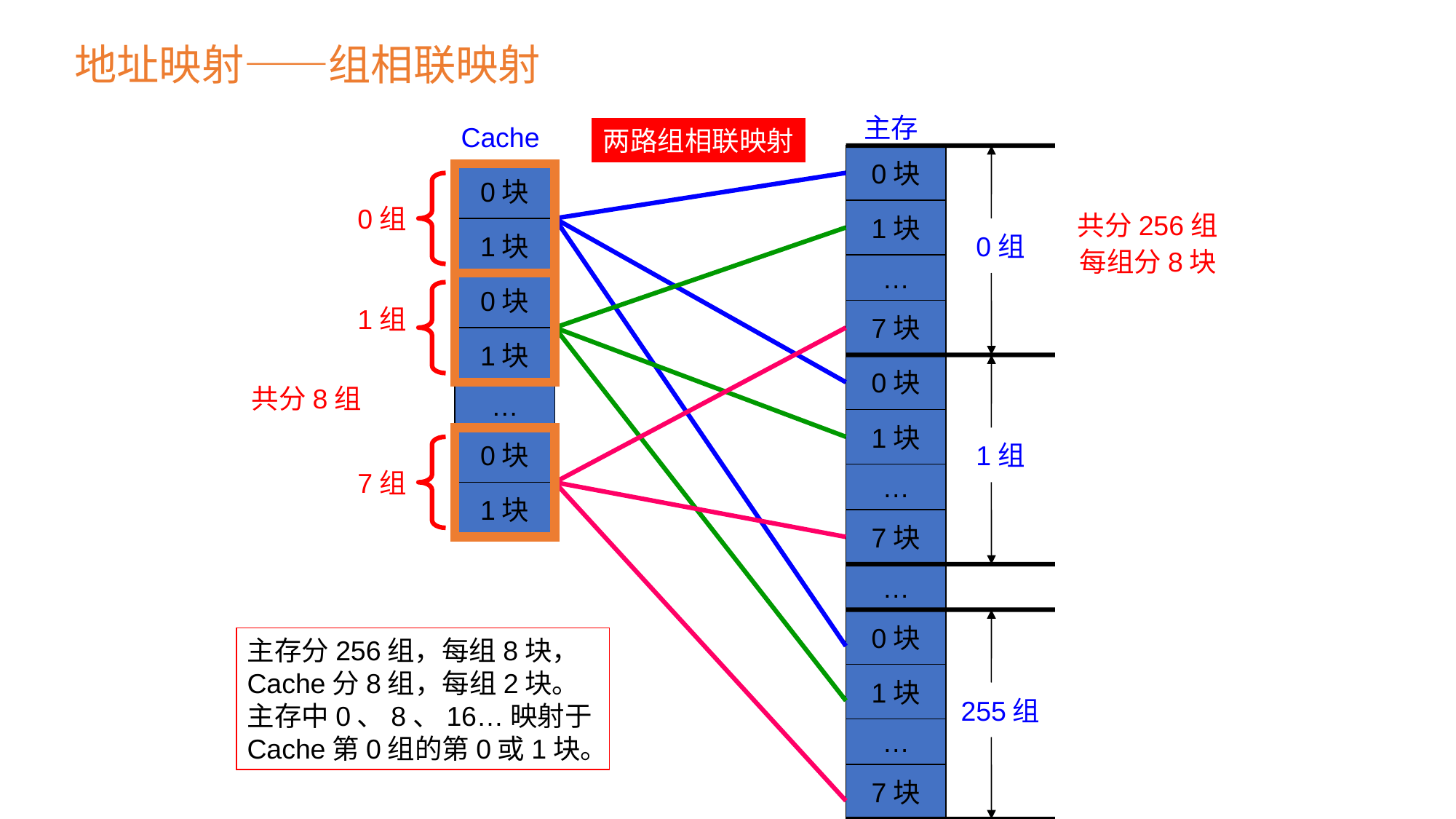

地址映射——组相联映射
主存
Cache
两路组相联映射
0块

0块

0组
1块
共分256组
1块

0组
每组分8块
…
0块

1组
7块
1块

0块

共分8组
…
1块
0块

1组
7组
…
1块

7块
…

0块

主存分256组，每组8块，
Cache分8组，每组2块。
主存中0、8、16…映射于
Cache第0组的第0或1块。
1块
255组
…

7块